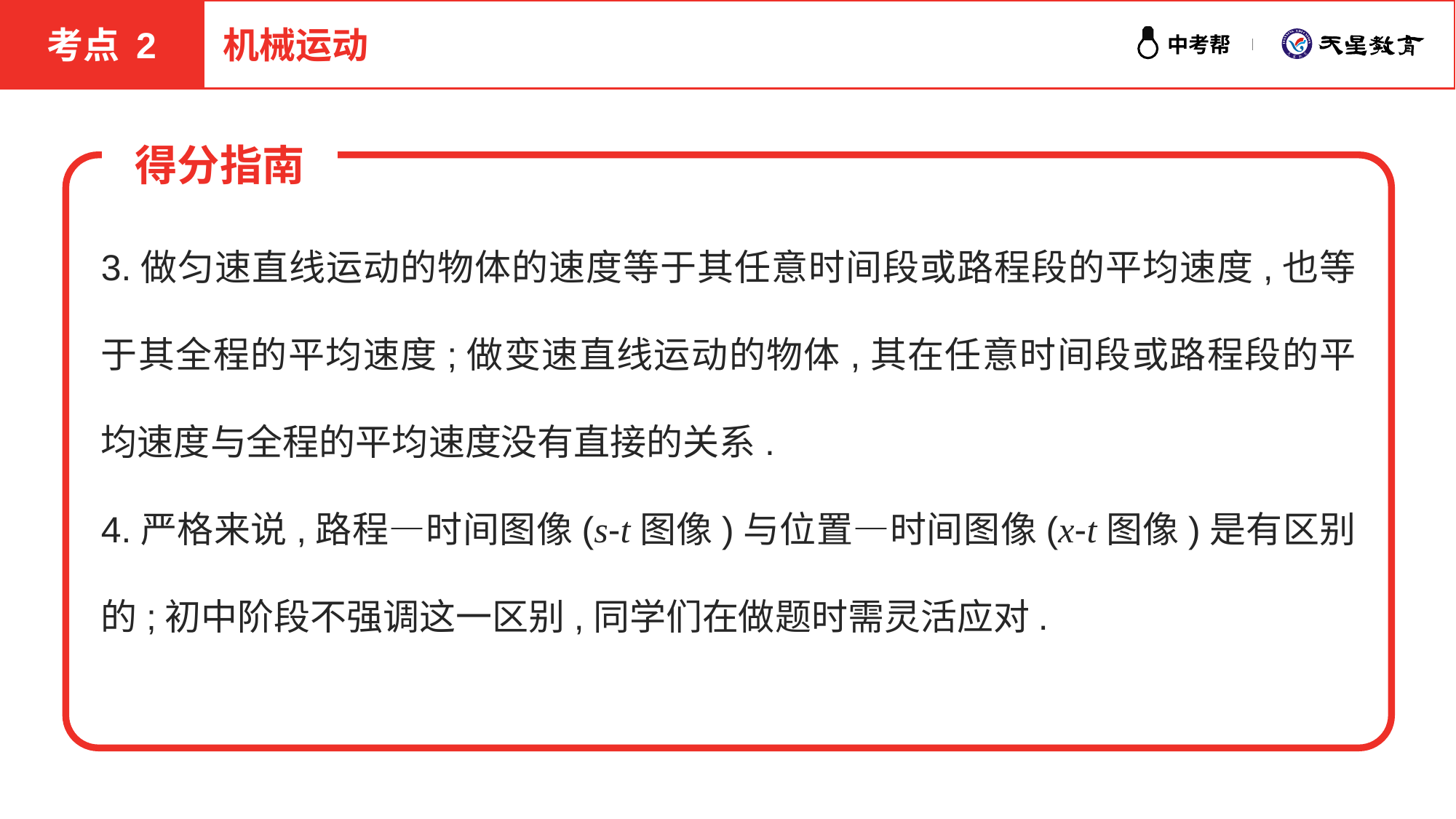

考点 2
机械运动
得分指南

3.做匀速直线运动的物体的速度等于其任意时间段或路程段的平均速度,也等于其全程的平均速度;做变速直线运动的物体,其在任意时间段或路程段的平均速度与全程的平均速度没有直接的关系.
4.严格来说,路程—时间图像(s-t图像)与位置—时间图像(x-t图像)是有区别的;初中阶段不强调这一区别,同学们在做题时需灵活应对.